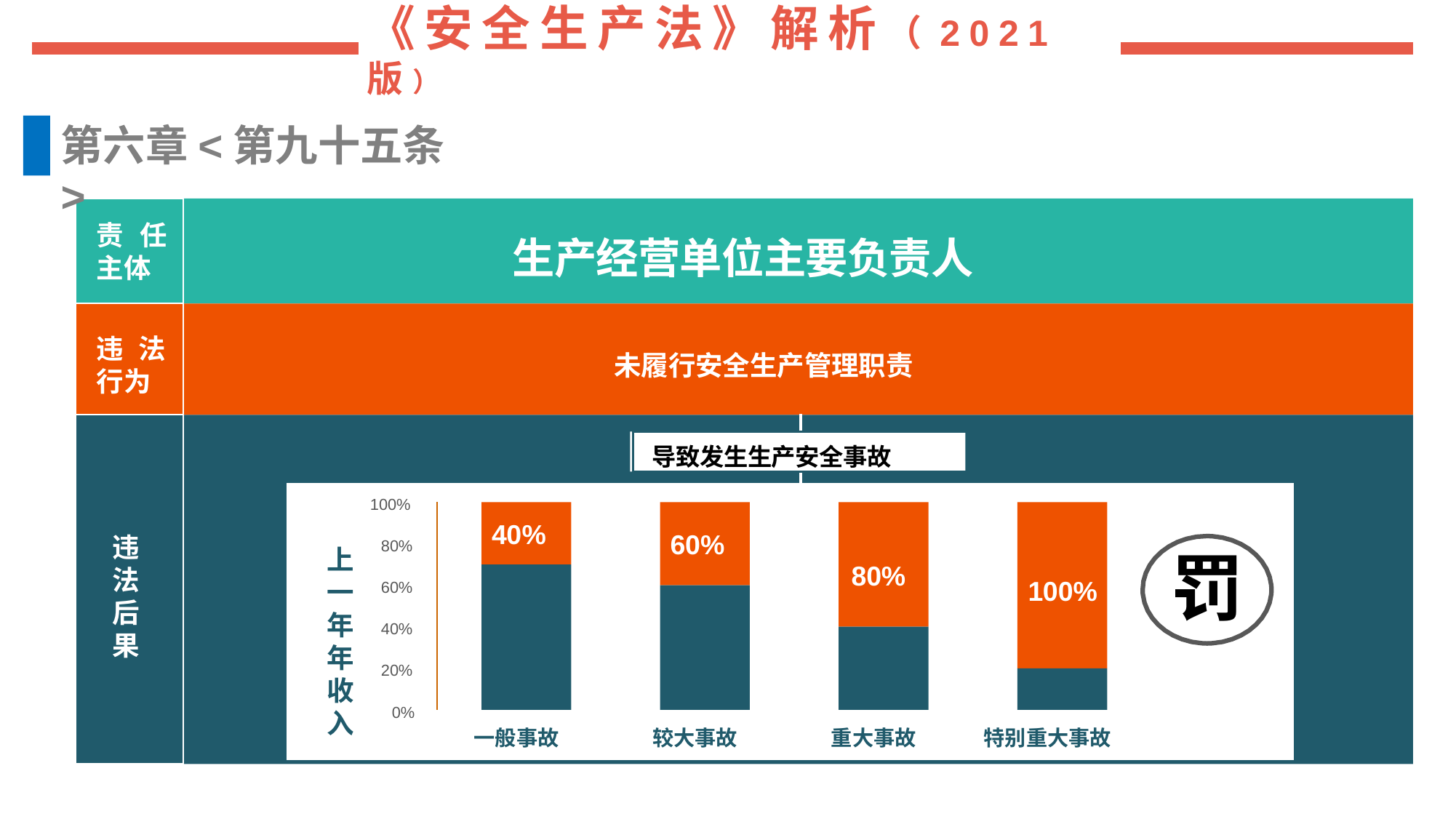

第六章<第九十五条>

责任 主体
生产经营单位主要负责人

违法 行为
未履行安全生产管理职责

导致发生生产安全事故

100%

40%
60%
违 法 后 果
80%

罚
上 一 年 年 收 入
80%

100%
60%

40%

20%

0%
一般事故
较大事故
重大事故
特别重大事故